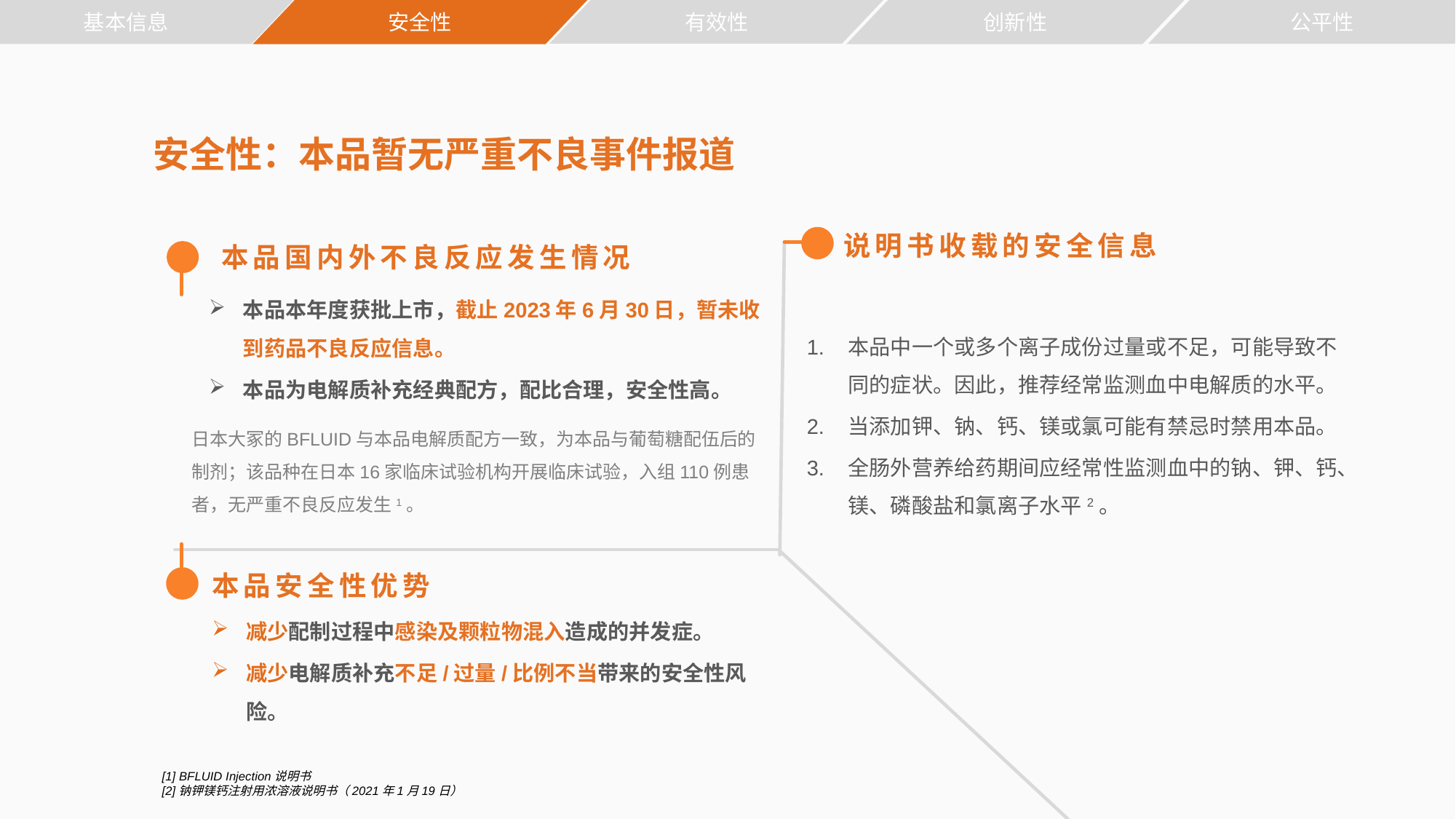

有效性
公平性
基本信息
安全性
创新性

安全性：本品暂无严重不良事件报道
说明书收载的安全信息
本品国内外不良反应发生情况

本品中一个或多个离子成份过量或不足，可能导致不同的症状。因此，推荐经常监测血中电解质的水平。
当添加钾、钠、钙、镁或氯可能有禁忌时禁用本品。
全肠外营养给药期间应经常性监测血中的钠、钾、钙、镁、磷酸盐和氯离子水平2。
本品本年度获批上市，截止2023年6月30日，暂未收到药品不良反应信息。
本品为电解质补充经典配方，配比合理，安全性高。
日本大冢的BFLUID与本品电解质配方一致，为本品与葡萄糖配伍后的制剂；该品种在日本16家临床试验机构开展临床试验，入组110例患者，无严重不良反应发生1。
本品安全性优势
减少配制过程中感染及颗粒物混入造成的并发症。
减少电解质补充不足/过量/比例不当带来的安全性风险。
[1] BFLUID Injection说明书
[2]钠钾镁钙注射用浓溶液说明书（2021年1月19日）